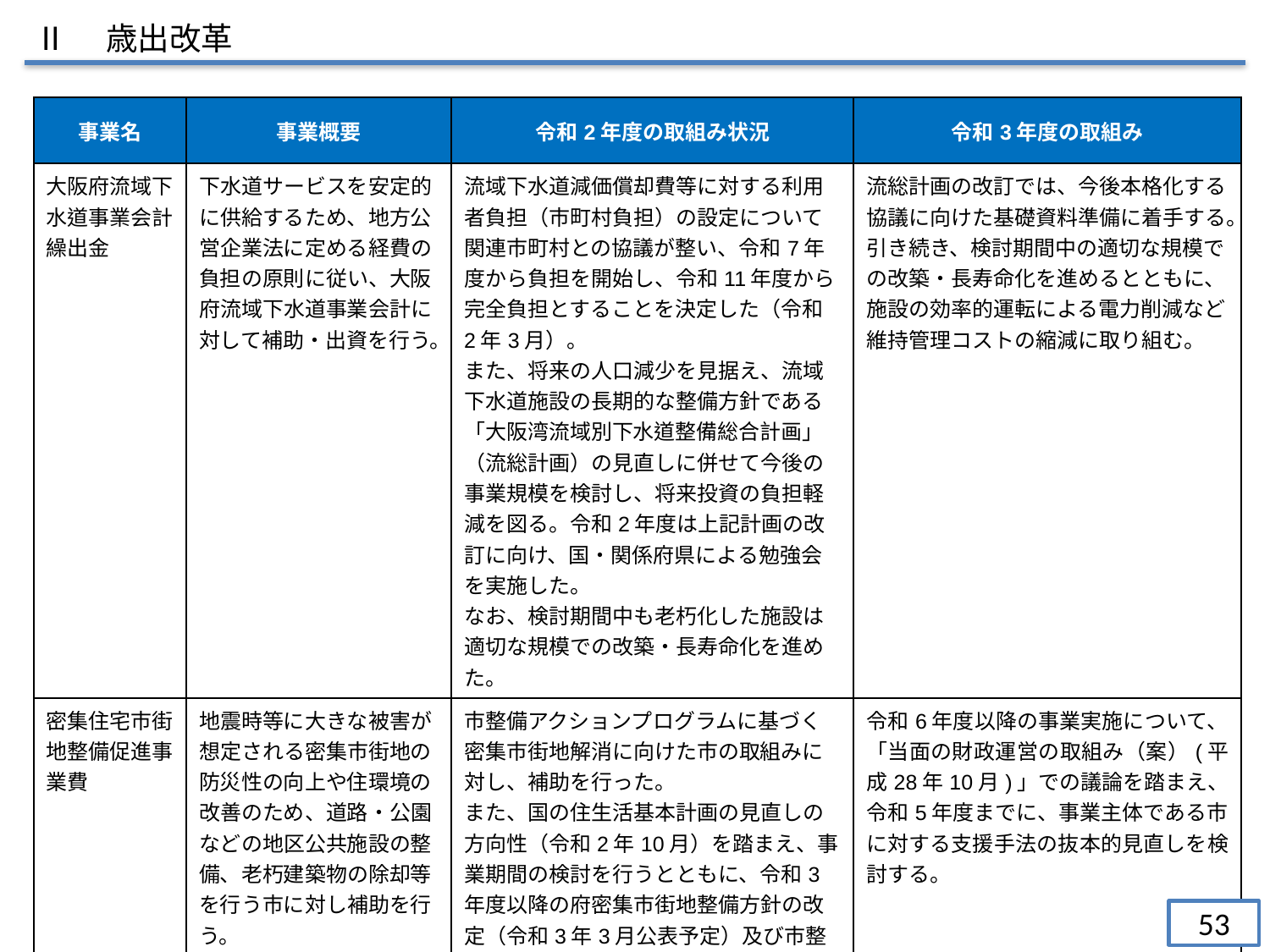

Ⅱ　歳出改革
| 事業名 | 事業概要 | 令和2年度の取組み状況 | 令和3年度の取組み |
| --- | --- | --- | --- |
| 大阪府流域下水道事業会計繰出金 | 下水道サービスを安定的に供給するため、地方公営企業法に定める経費の負担の原則に従い、大阪府流域下水道事業会計に対して補助・出資を行う。 | 流域下水道減価償却費等に対する利用者負担（市町村負担）の設定について関連市町村との協議が整い、令和7年度から負担を開始し、令和11年度から完全負担とすることを決定した（令和2年3月）。 また、将来の人口減少を見据え、流域下水道施設の長期的な整備方針である「大阪湾流域別下水道整備総合計画」（流総計画）の見直しに併せて今後の事業規模を検討し、将来投資の負担軽減を図る。令和2年度は上記計画の改訂に向け、国・関係府県による勉強会を実施した。 なお、検討期間中も老朽化した施設は適切な規模での改築・長寿命化を進めた。 | 流総計画の改訂では、今後本格化する協議に向けた基礎資料準備に着手する。 引き続き、検討期間中の適切な規模での改築・長寿命化を進めるとともに、施設の効率的運転による電力削減など維持管理コストの縮減に取り組む。 |
| 密集住宅市街地整備促進事業費 | 地震時等に大きな被害が想定される密集市街地の防災性の向上や住環境の改善のため、道路・公園などの地区公共施設の整備、老朽建築物の除却等を行う市に対し補助を行う。 | 市整備アクションプログラムに基づく密集市街地解消に向けた市の取組みに対し、補助を行った。 また、国の住生活基本計画の見直しの方向性（令和2年10月）を踏まえ、事業期間の検討を行うとともに、令和3年度以降の府密集市街地整備方針の改定（令和3年3月公表予定）及び市整備アクションプログラムの策定支援を行った。 | 令和6年度以降の事業実施について、「当面の財政運営の取組み（案）(平成28年10月)」での議論を踏まえ、令和5年度までに、事業主体である市に対する支援手法の抜本的見直しを検討する。 |
53